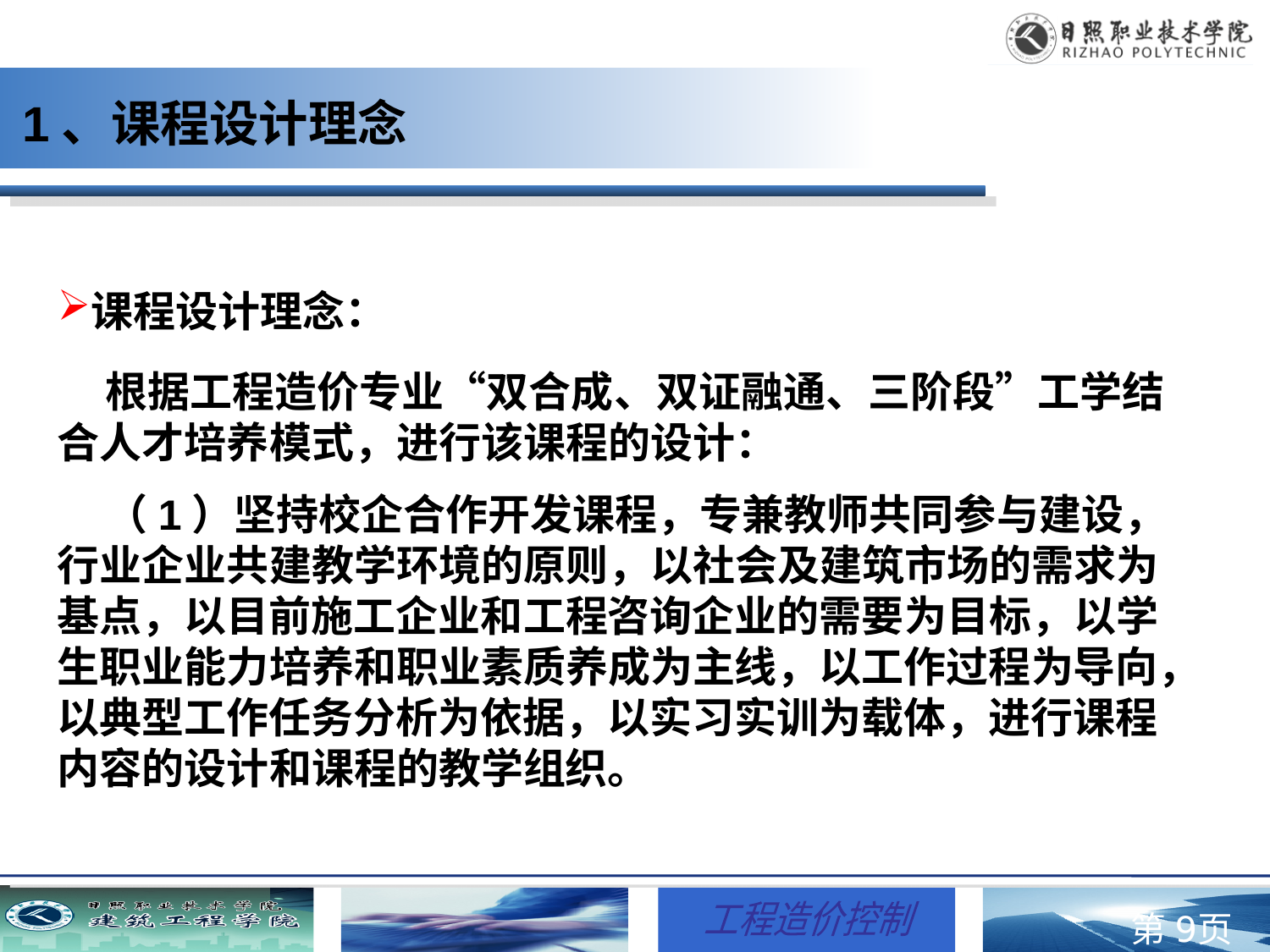

1、课程设计理念

课程设计理念：
    根据工程造价专业“双合成、双证融通、三阶段”工学结合人才培养模式，进行该课程的设计：
    （1）坚持校企合作开发课程，专兼教师共同参与建设，行业企业共建教学环境的原则，以社会及建筑市场的需求为基点，以目前施工企业和工程咨询企业的需要为目标，以学生职业能力培养和职业素质养成为主线，以工作过程为导向，以典型工作任务分析为依据，以实习实训为载体，进行课程内容的设计和课程的教学组织。
第9页